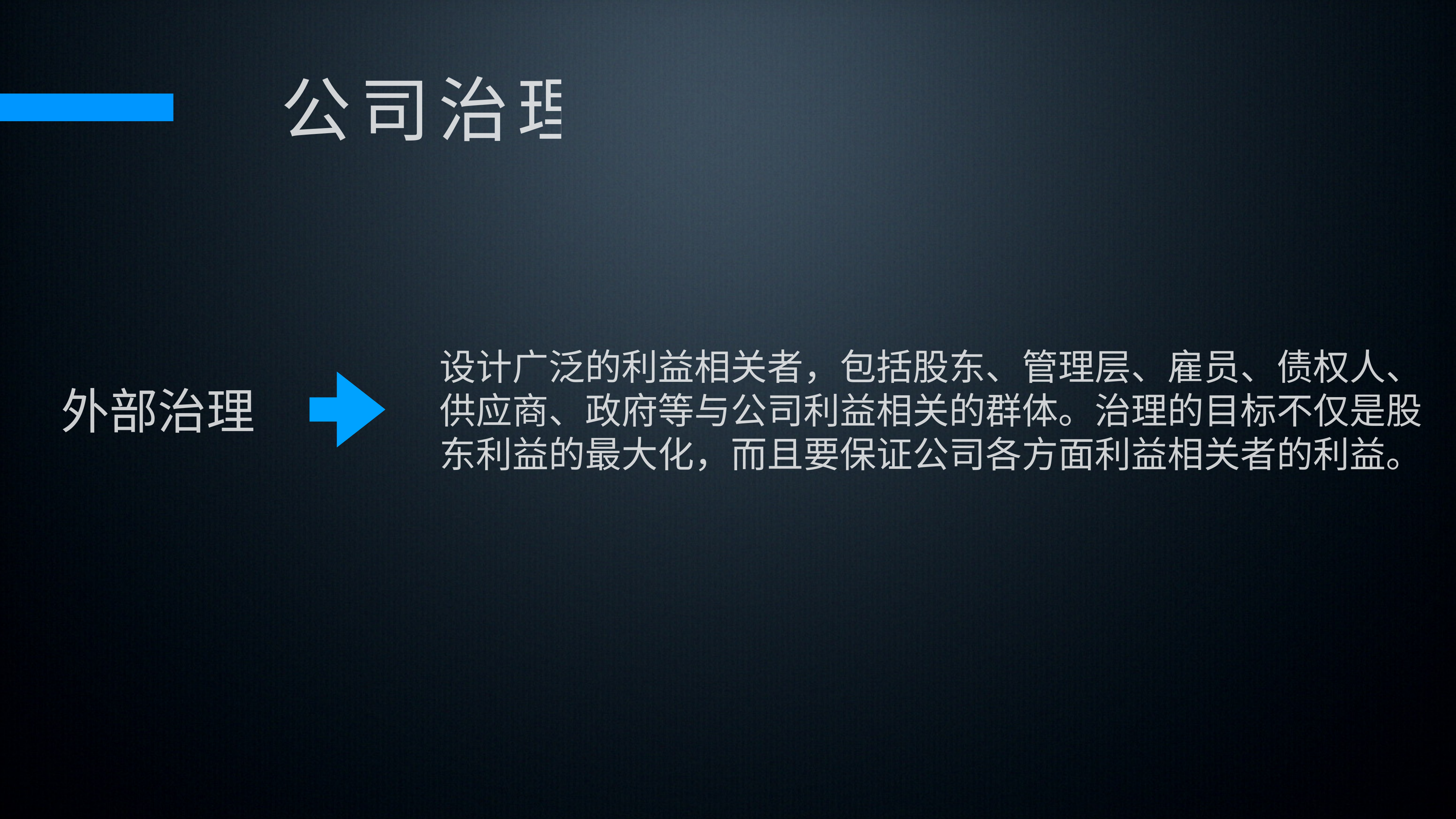

公司治理

设计广泛的利益相关者，包括股东、管理层、雇员、债权人、供应商、政府等与公司利益相关的群体。治理的目标不仅是股东利益的最大化，而且要保证公司各方面利益相关者的利益。

外部治理